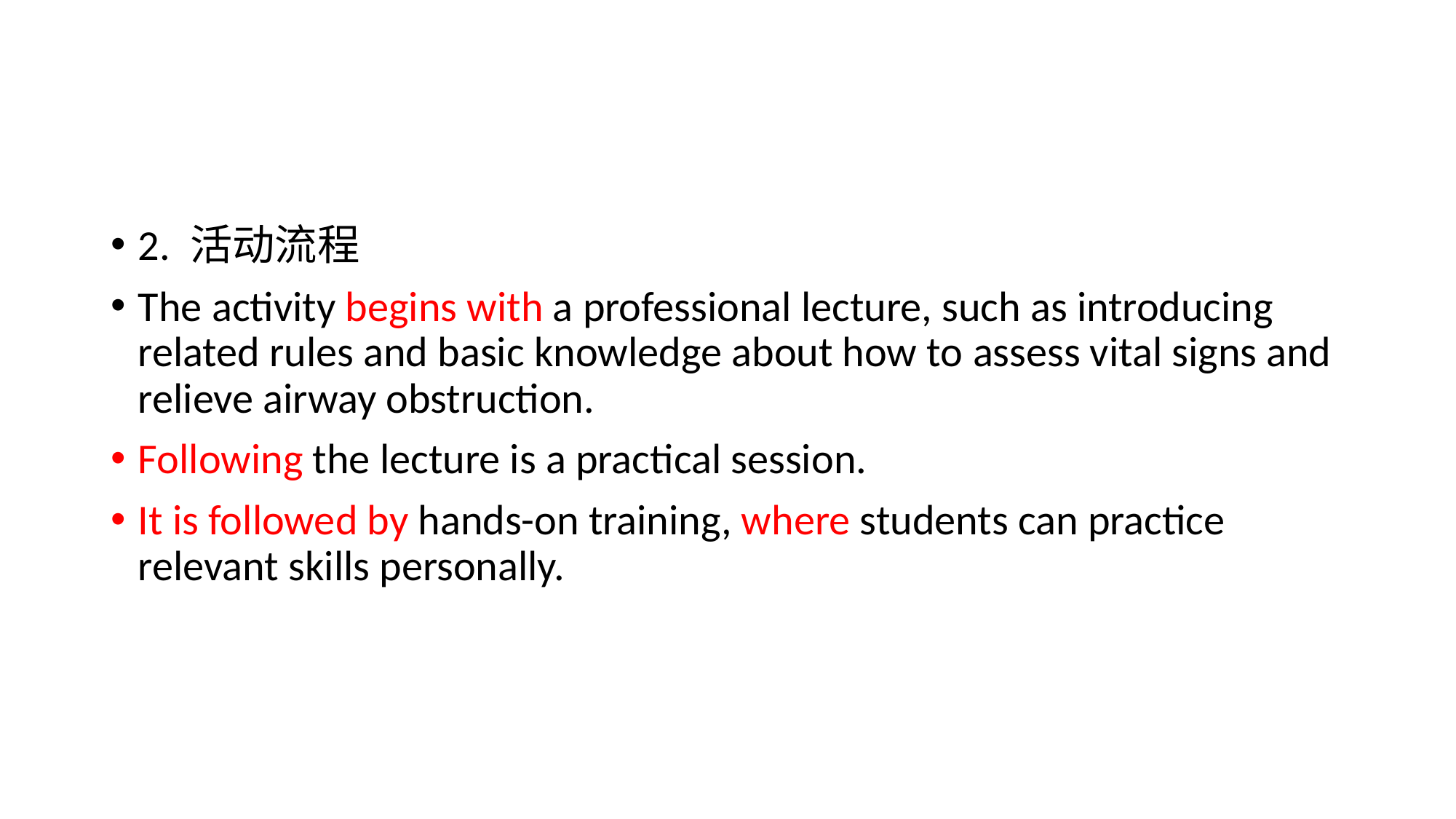

#
2. 活动流程
The activity begins with a professional lecture, such as introducing related rules and basic knowledge about how to assess vital signs and relieve airway obstruction.
Following the lecture is a practical session.
It is followed by hands-on training, where students can practice relevant skills personally.